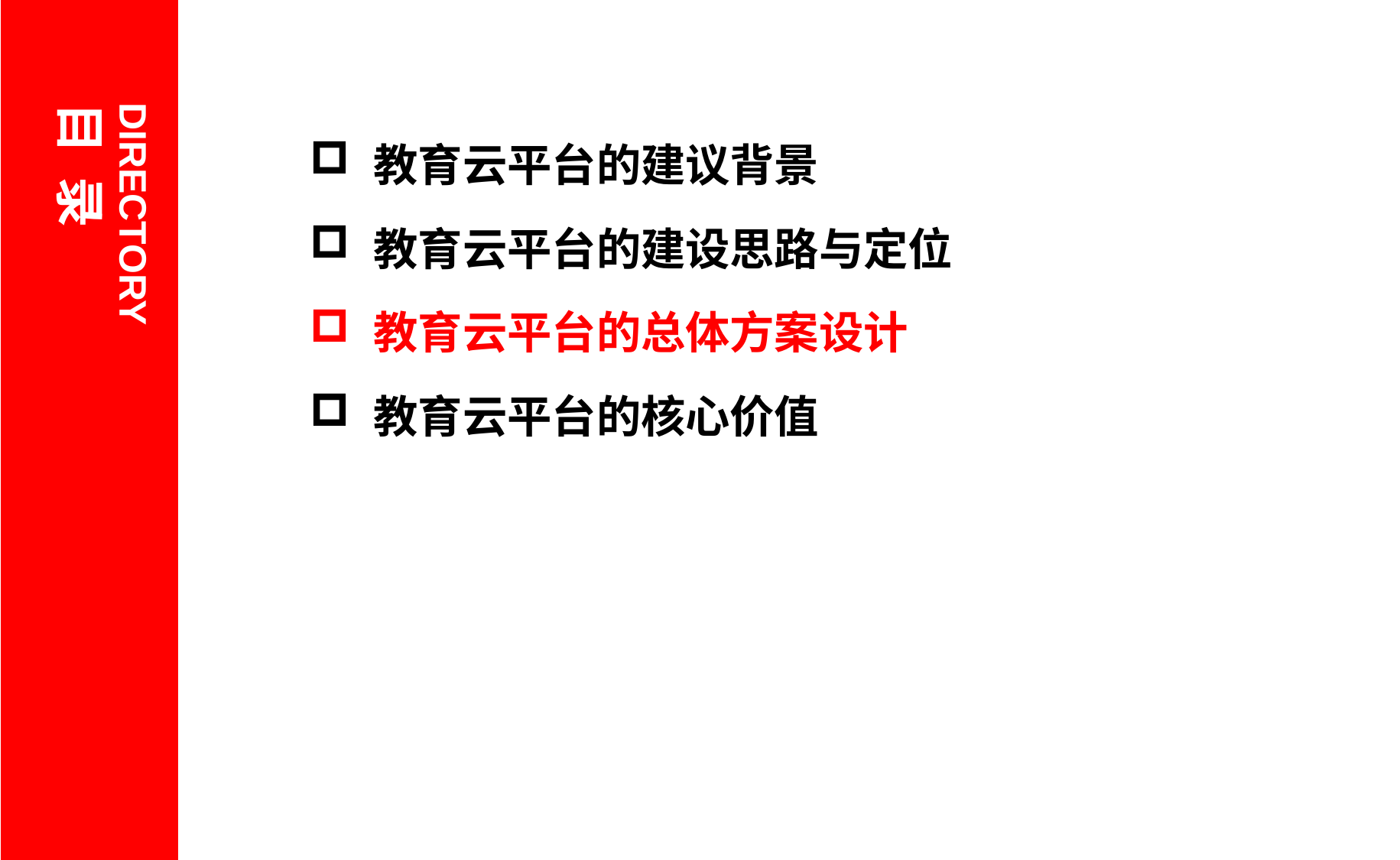

DIRECTORY
目  录
 教育云平台的建议背景
 教育云平台的建设思路与定位
 教育云平台的总体方案设计
 教育云平台的核心价值